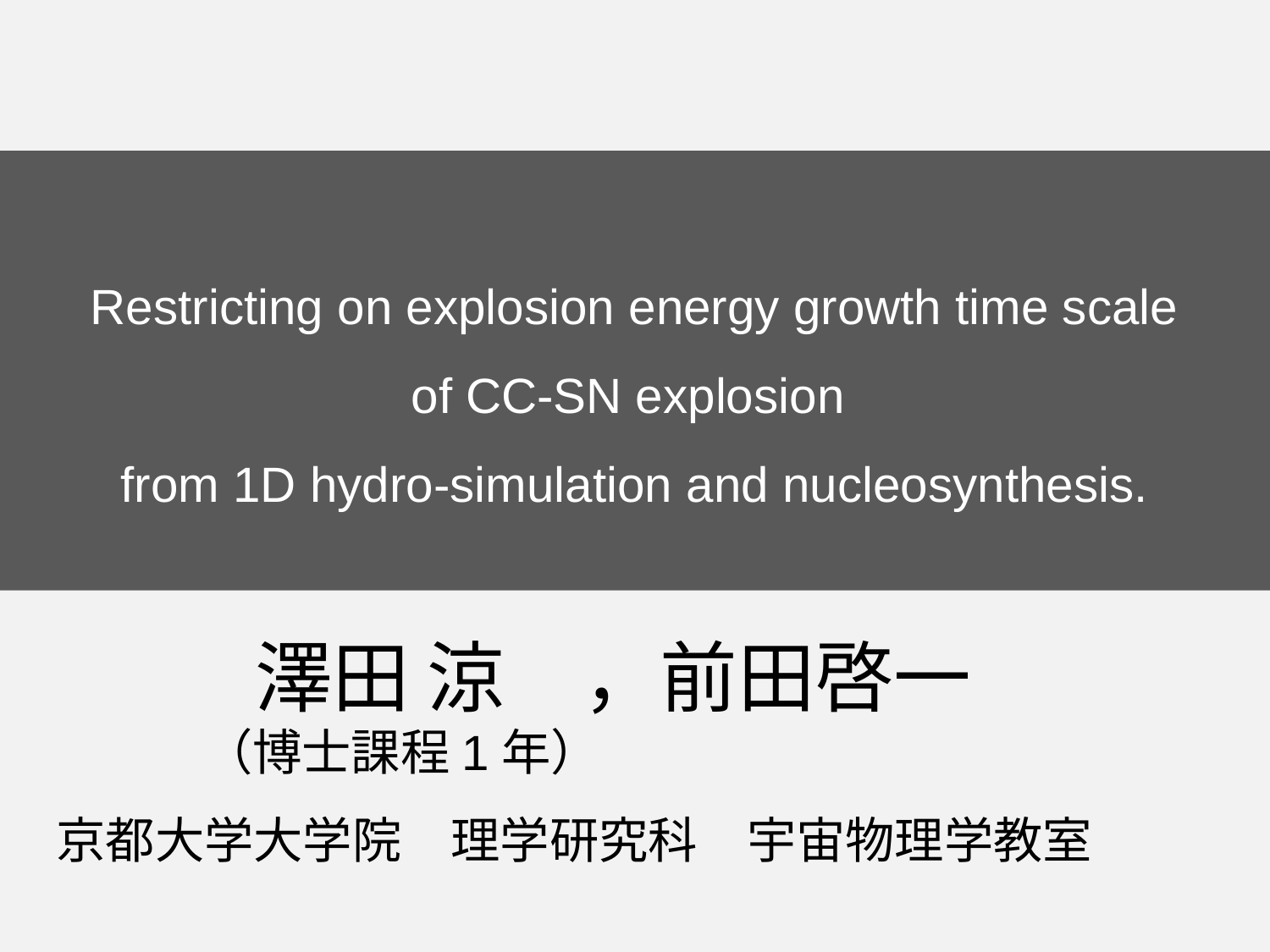

Restricting on explosion energy growth time scale
of CC-SN explosion
from 1D hydro-simulation and nucleosynthesis.
澤田 涼　，前田啓一
　　　（博士課程1年）
京都大学大学院　理学研究科　宇宙物理学教室